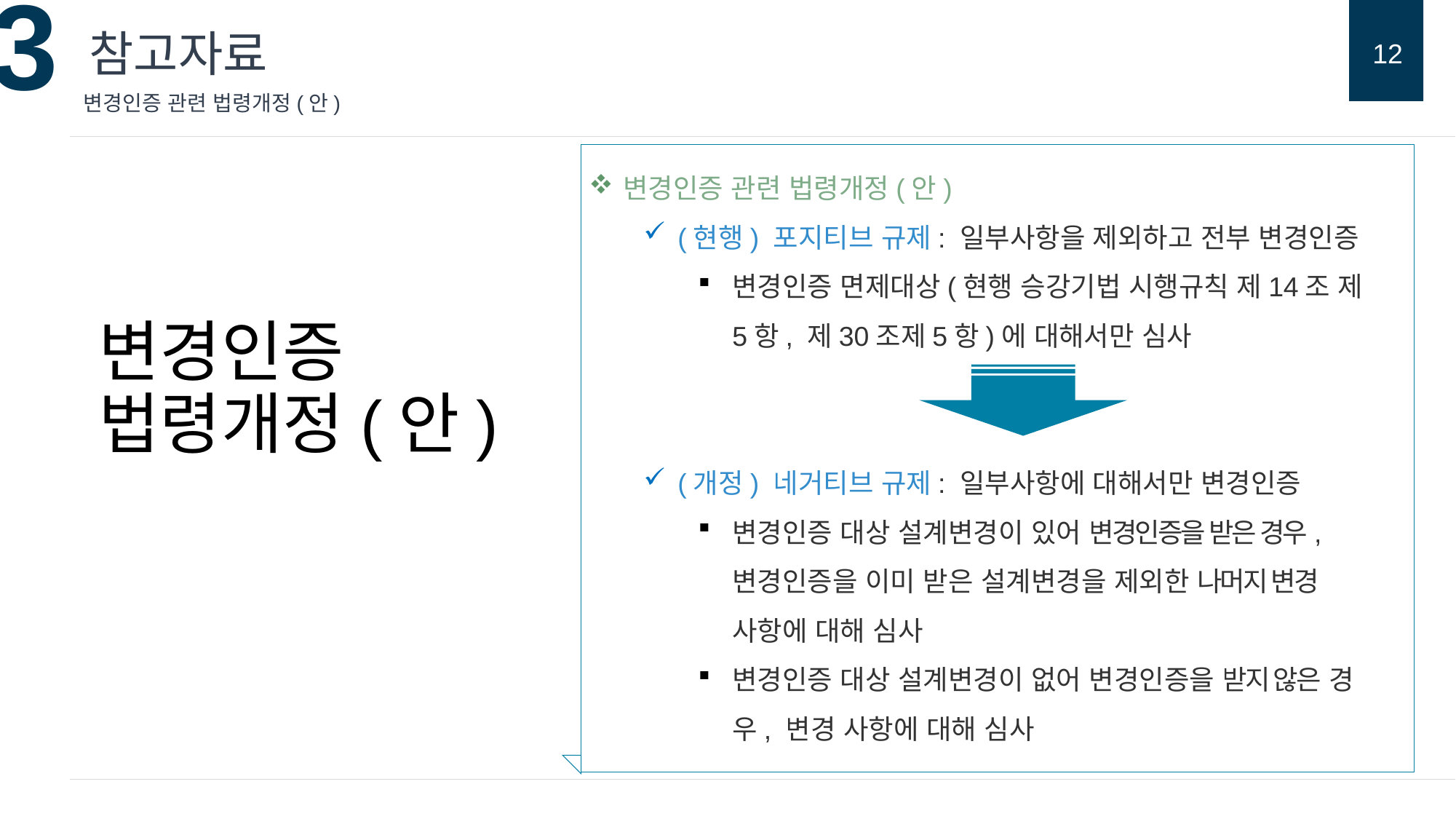

참고자료
12
변경인증 관련 법령개정(안)

변경인증 관련 법령개정(안)
(현행) 포지티브 규제: 일부사항을 제외하고 전부 변경인증
변경인증 면제대상(현행 승강기법 시행규칙 제14조 제5항, 제30조제5항)에 대해서만 심사

(개정) 네거티브 규제: 일부사항에 대해서만 변경인증
변경인증 대상 설계변경이 있어 변경인증을 받은 경우, 변경인증을 이미 받은 설계변경을 제외한 나머지 변경 사항에 대해 심사
변경인증 대상 설계변경이 없어 변경인증을 받지 않은 경우, 변경 사항에 대해 심사

변경인증
법령개정(안)